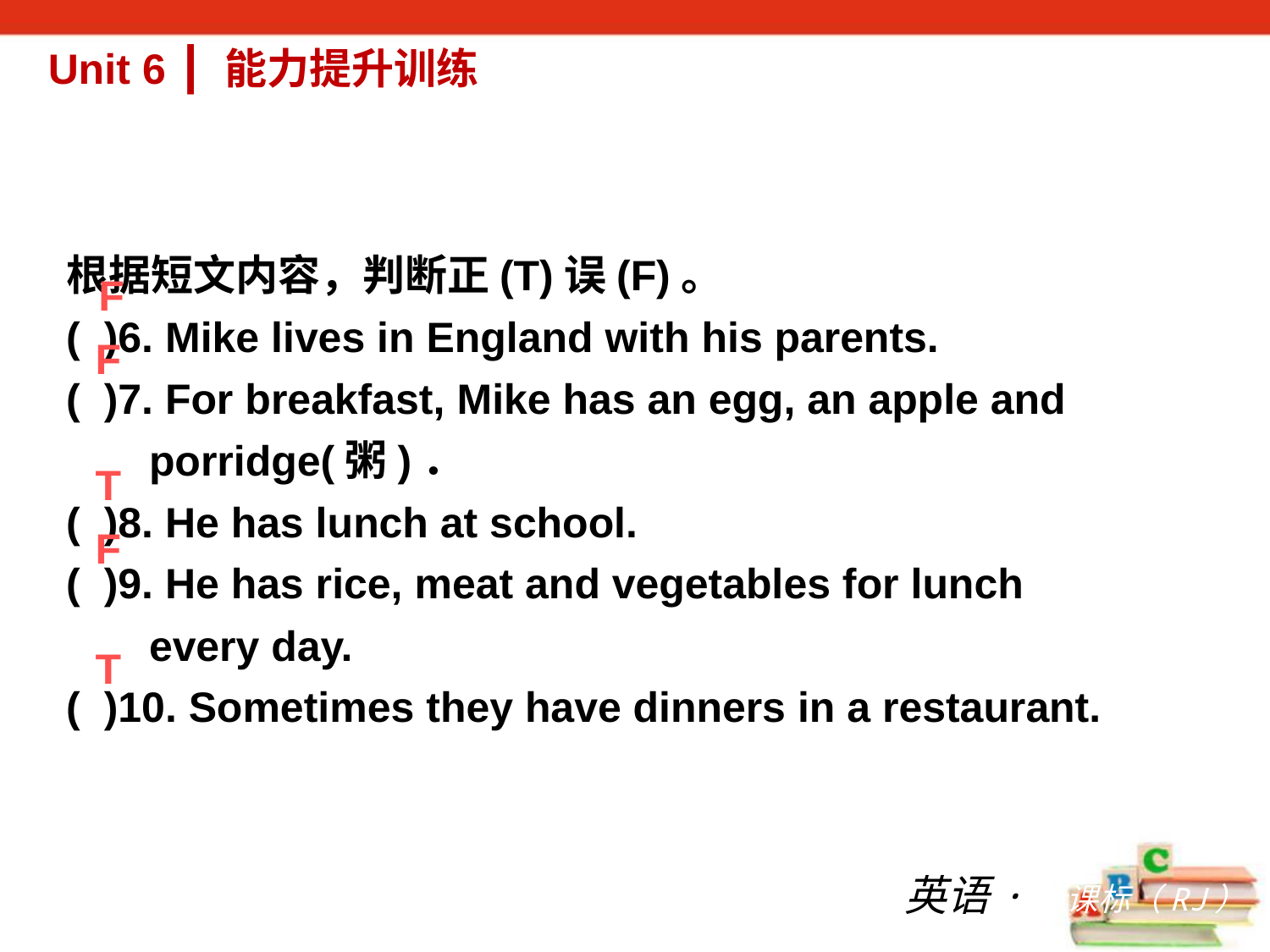

Unit 6 ┃ 能力提升训练
根据短文内容，判断正(T)误(F)。
(  )6. Mike lives in England with his parents.
(  )7. For breakfast, Mike has an egg, an apple and
       porridge(粥)．
(  )8. He has lunch at school.
(  )9. He has rice, meat and vegetables for lunch
       every day.
(  )10. Sometimes they have dinners in a restaurant.
F
F
T
F
T
英语·新课标（RJ）